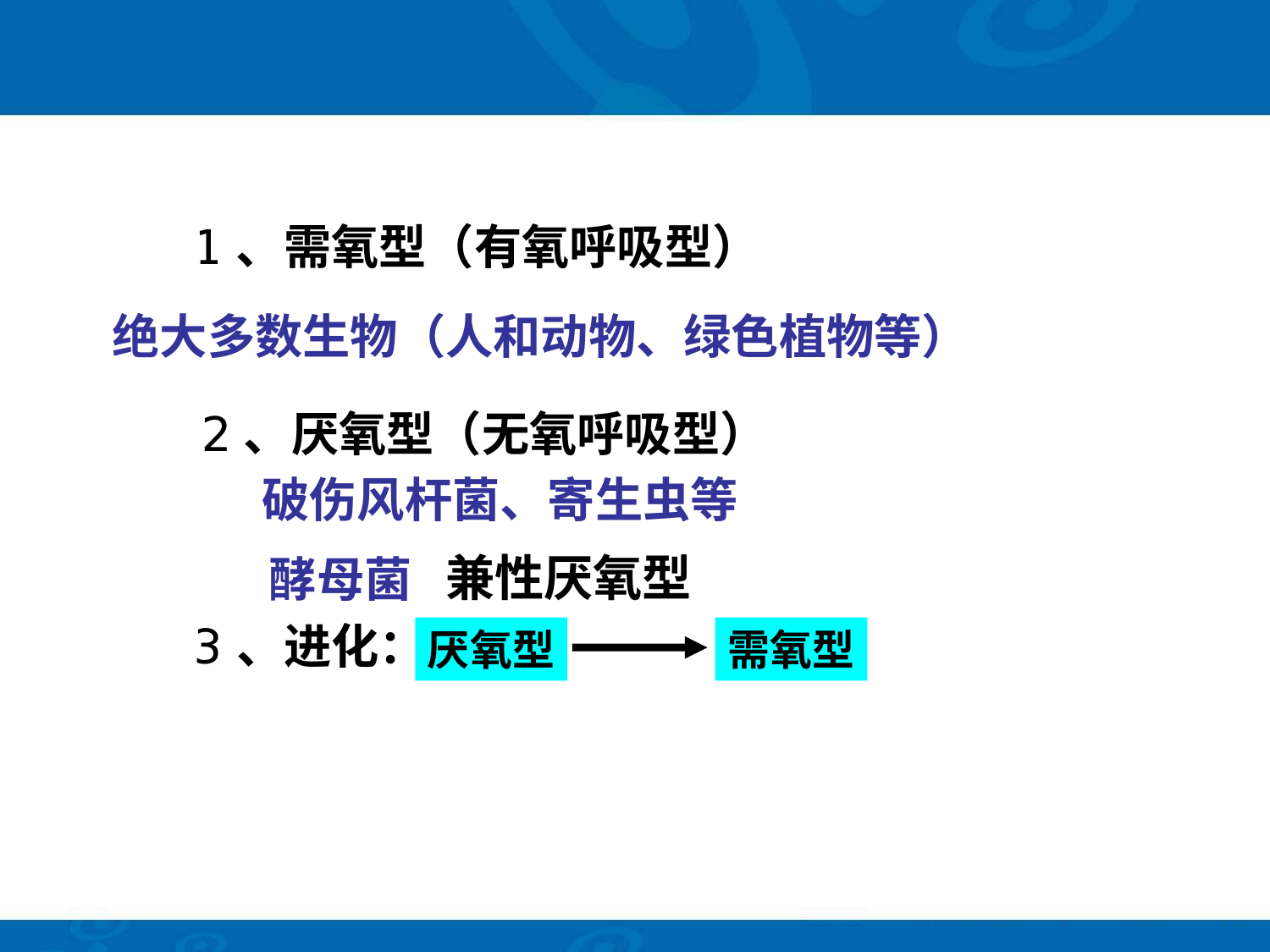

1、需氧型（有氧呼吸型）
绝大多数生物（人和动物、绿色植物等）
2、厌氧型（无氧呼吸型）
破伤风杆菌、寄生虫等
兼性厌氧型
酵母菌
3、进化：
厌氧型
需氧型